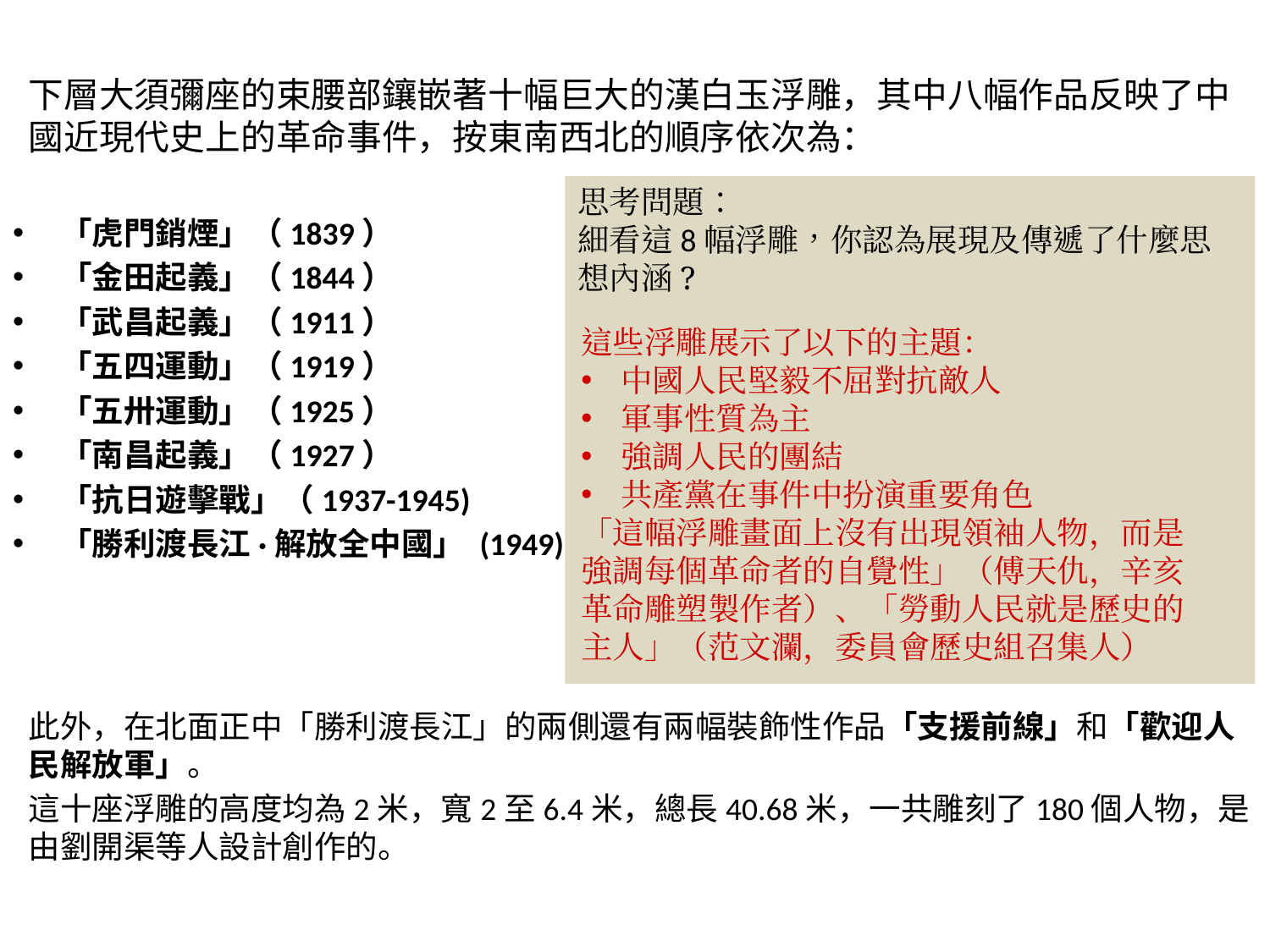

下層大須彌座的束腰部鑲嵌著十幅巨大的漢白玉浮雕，其中八幅作品反映了中國近現代史上的革命事件，按東南西北的順序依次為：

「虎門銷煙」（1839）
「金田起義」（1844）
「武昌起義」（1911）
「五四運動」（1919）
「五卅運動」（1925）
「南昌起義」（1927）
「抗日遊擊戰」（1937-1945)
「勝利渡長江·解放全中國」 (1949)

此外，在北面正中「勝利渡長江」的兩側還有兩幅裝飾性作品「支援前線」和「歡迎人民解放軍」。
這十座浮雕的高度均為2米，寬2至6.4米，總長40.68米，一共雕刻了180個人物，是由劉開渠等人設計創作的。
思考問題：
細看這8幅浮雕，你認為展現及傳遞了什麼思想內涵?

這些浮雕展示了以下的主題：
中國人民堅毅不屈對抗敵人
軍事性質為主
強調人民的團結
共產黨在事件中扮演重要角色
「這幅浮雕畫面上沒有出現領袖人物，而是強調每個革命者的自覺性」（傅天仇，辛亥革命雕塑製作者）、「勞動人民就是歷史的主人」（范文瀾，委員會歷史組召集人）